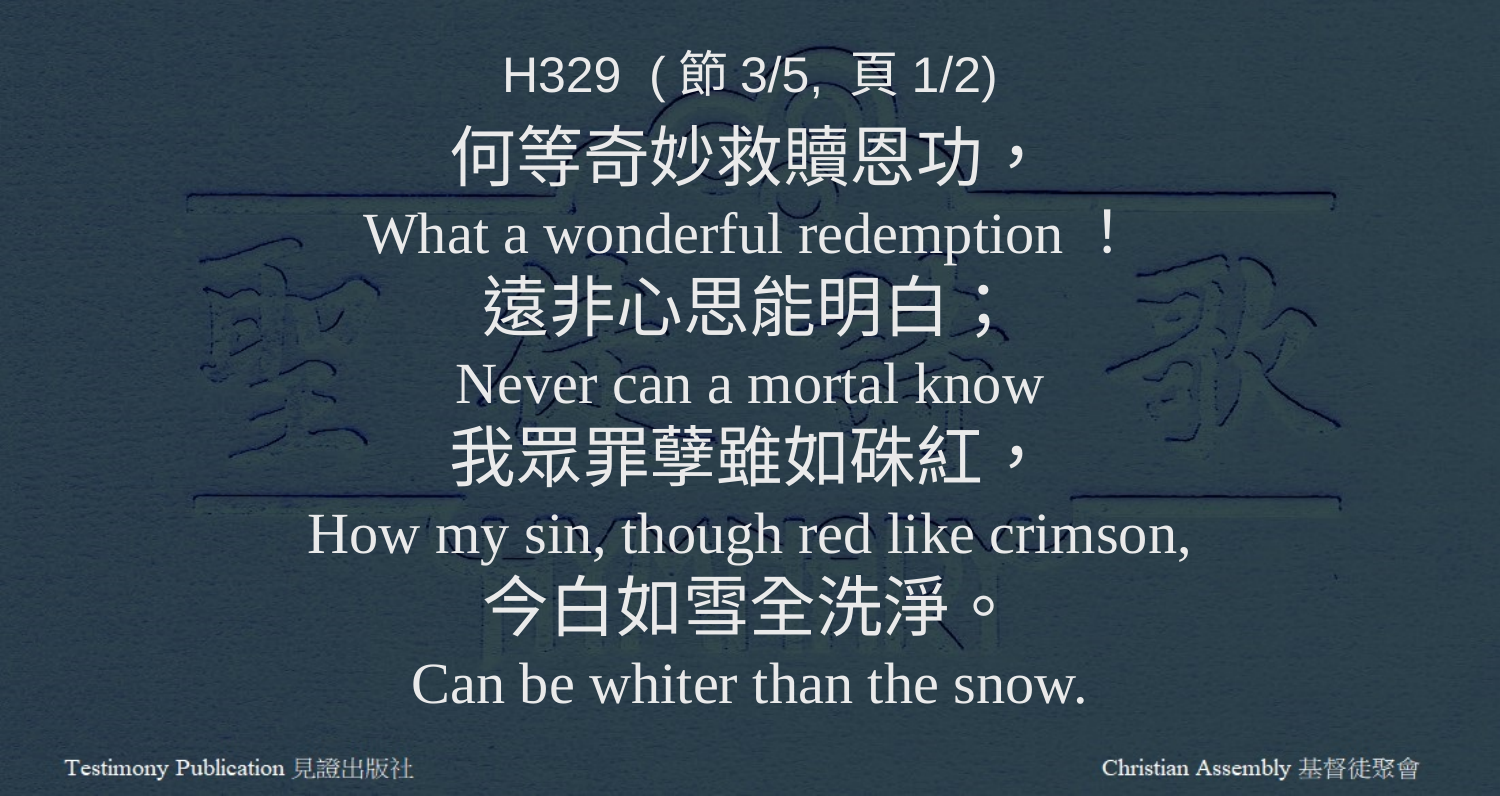

H329  (節3/5, 頁1/2)
何等奇妙救贖恩功，
What a wonderful redemption！
遠非心思能明白；
Never can a mortal know
我眾罪孽雖如硃紅，
How my sin, though red like crimson,
今白如雪全洗淨。
Can be whiter than the snow.